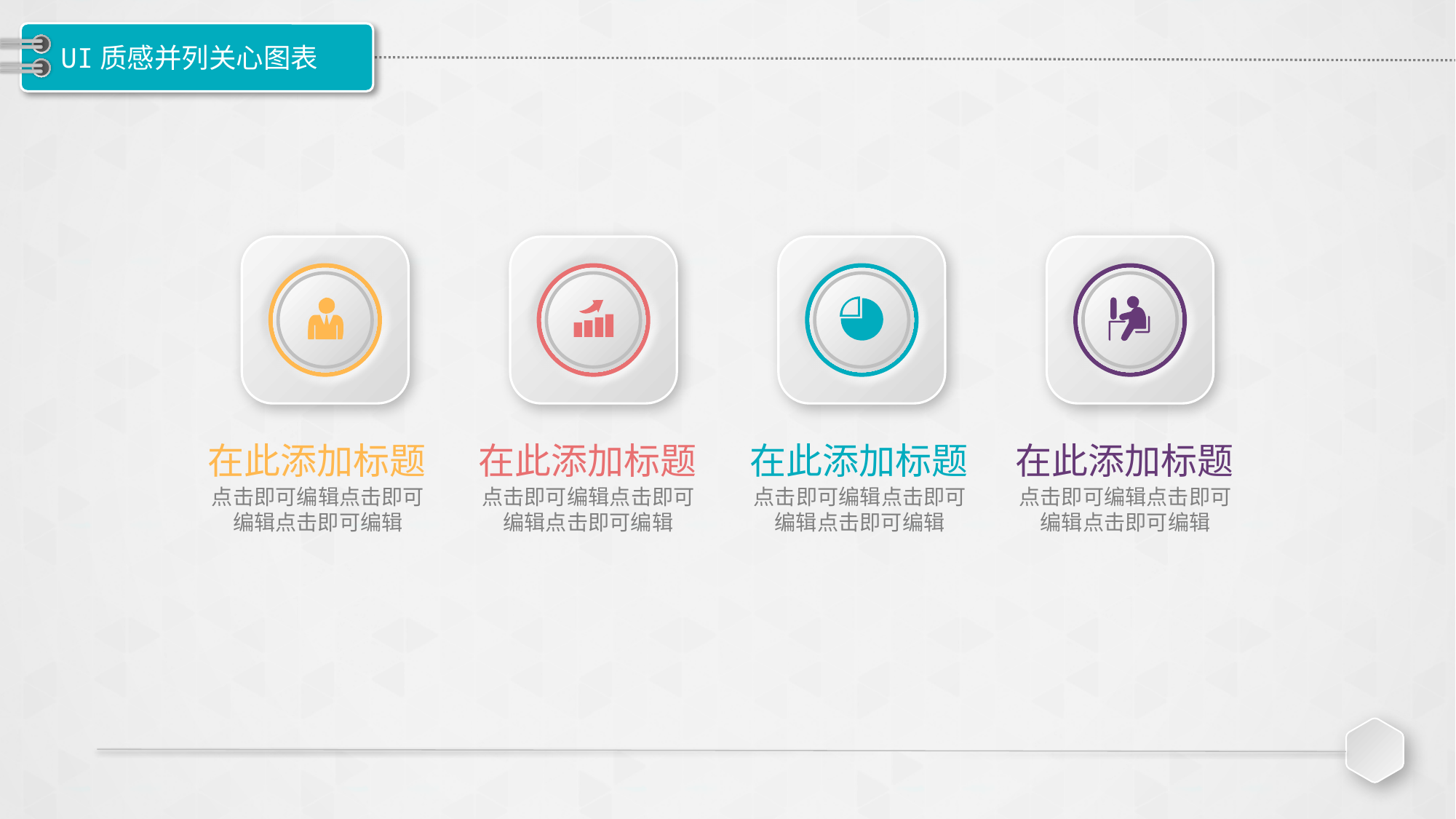

# UI质感并列关心图表

在此添加标题
点击即可编辑点击即可编辑点击即可编辑
在此添加标题
点击即可编辑点击即可编辑点击即可编辑
在此添加标题
点击即可编辑点击即可编辑点击即可编辑
在此添加标题
点击即可编辑点击即可编辑点击即可编辑
40